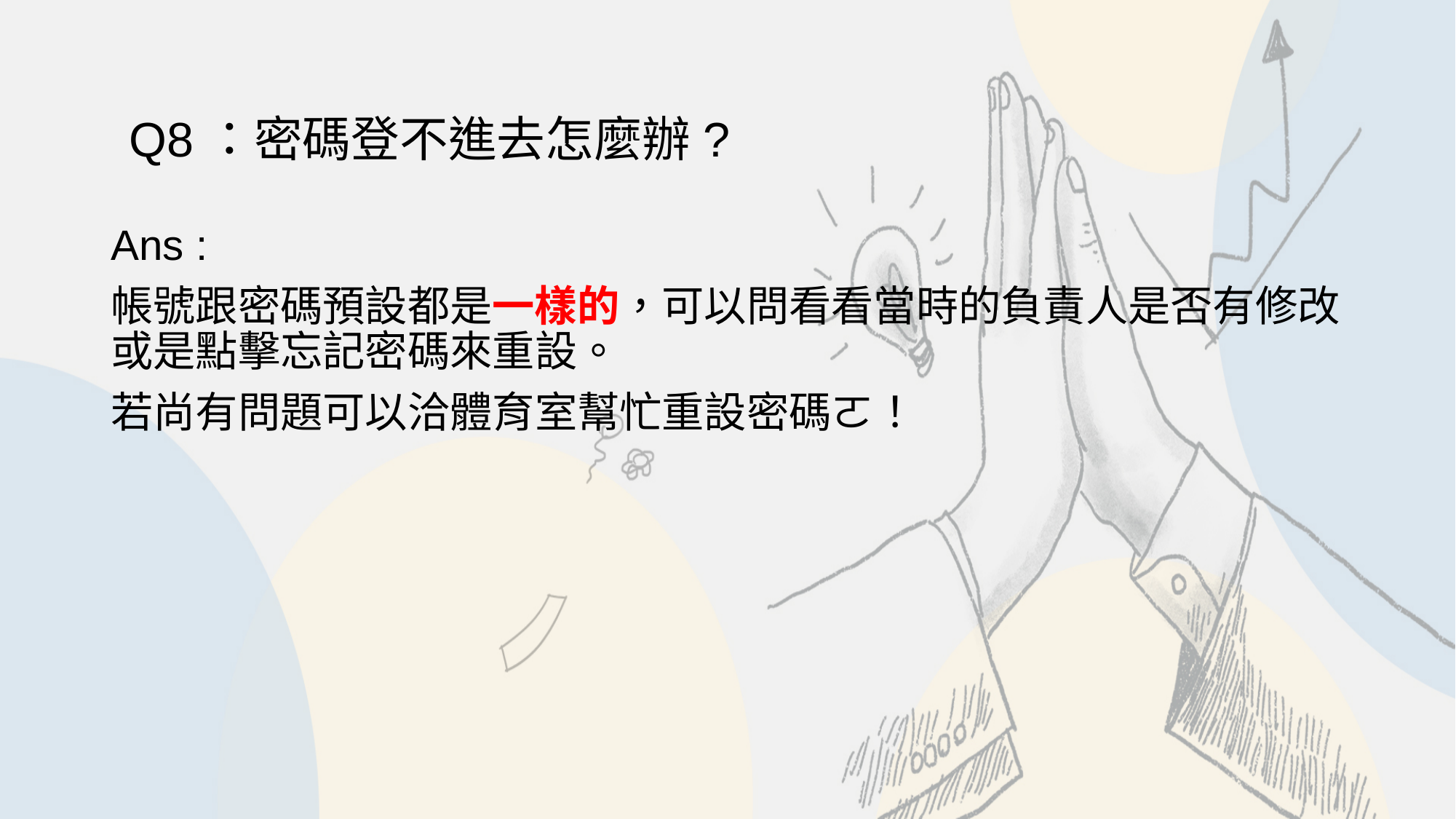

Q8：密碼登不進去怎麼辦?
Ans :
帳號跟密碼預設都是一樣的，可以問看看當時的負責人是否有修改或是點擊忘記密碼來重設。
若尚有問題可以洽體育室幫忙重設密碼ㄛ！